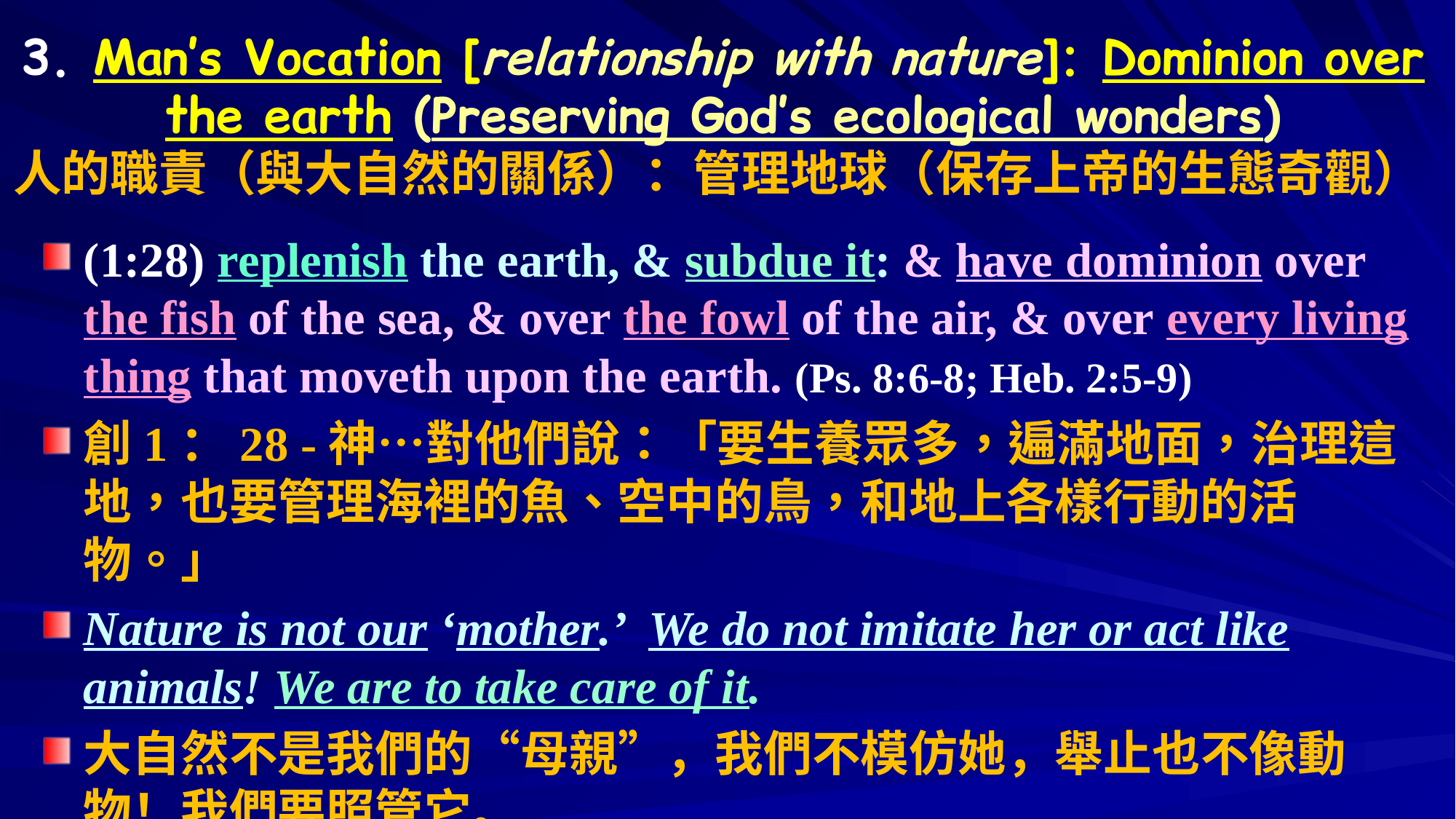

# 3. Man’s Vocation [relationship with nature]: Dominion over the earth (Preserving God’s ecological wonders) 人的職責（與大自然的關係）：管理地球（保存上帝的生態奇觀）
(1:28) replenish the earth, & subdue it: & have dominion over the fish of the sea, & over the fowl of the air, & over every living thing that moveth upon the earth. (Ps. 8:6-8; Heb. 2:5-9)
創1：28 -神…對他們說：「要生養眾多，遍滿地面，治理這地，也要管理海裡的魚、空中的鳥，和地上各樣行動的活物。」
Nature is not our ‘mother.’  We do not imitate her or act like animals! We are to take care of it.
大自然不是我們的“母親”，我們不模仿她，舉止也不像動物！我們要照管它。